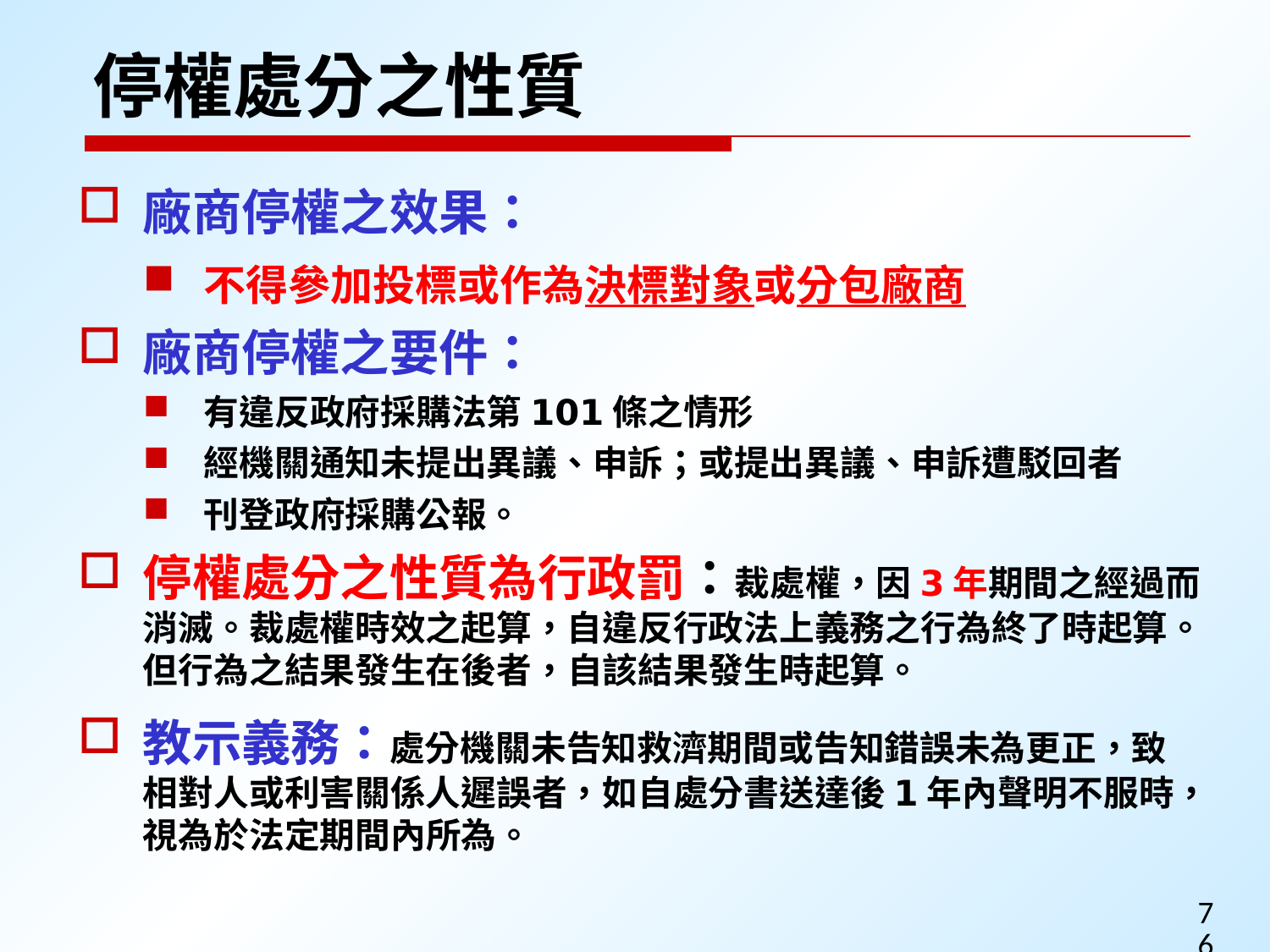

停權處分之性質
廠商停權之效果：
不得參加投標或作為決標對象或分包廠商
廠商停權之要件：
有違反政府採購法第101條之情形
經機關通知未提出異議、申訴；或提出異議、申訴遭駁回者
刊登政府採購公報。
停權處分之性質為行政罰：裁處權，因3年期間之經過而消滅。裁處權時效之起算，自違反行政法上義務之行為終了時起算。但行為之結果發生在後者，自該結果發生時起算。
教示義務：處分機關未告知救濟期間或告知錯誤未為更正，致相對人或利害關係人遲誤者，如自處分書送達後1年內聲明不服時，視為於法定期間內所為。